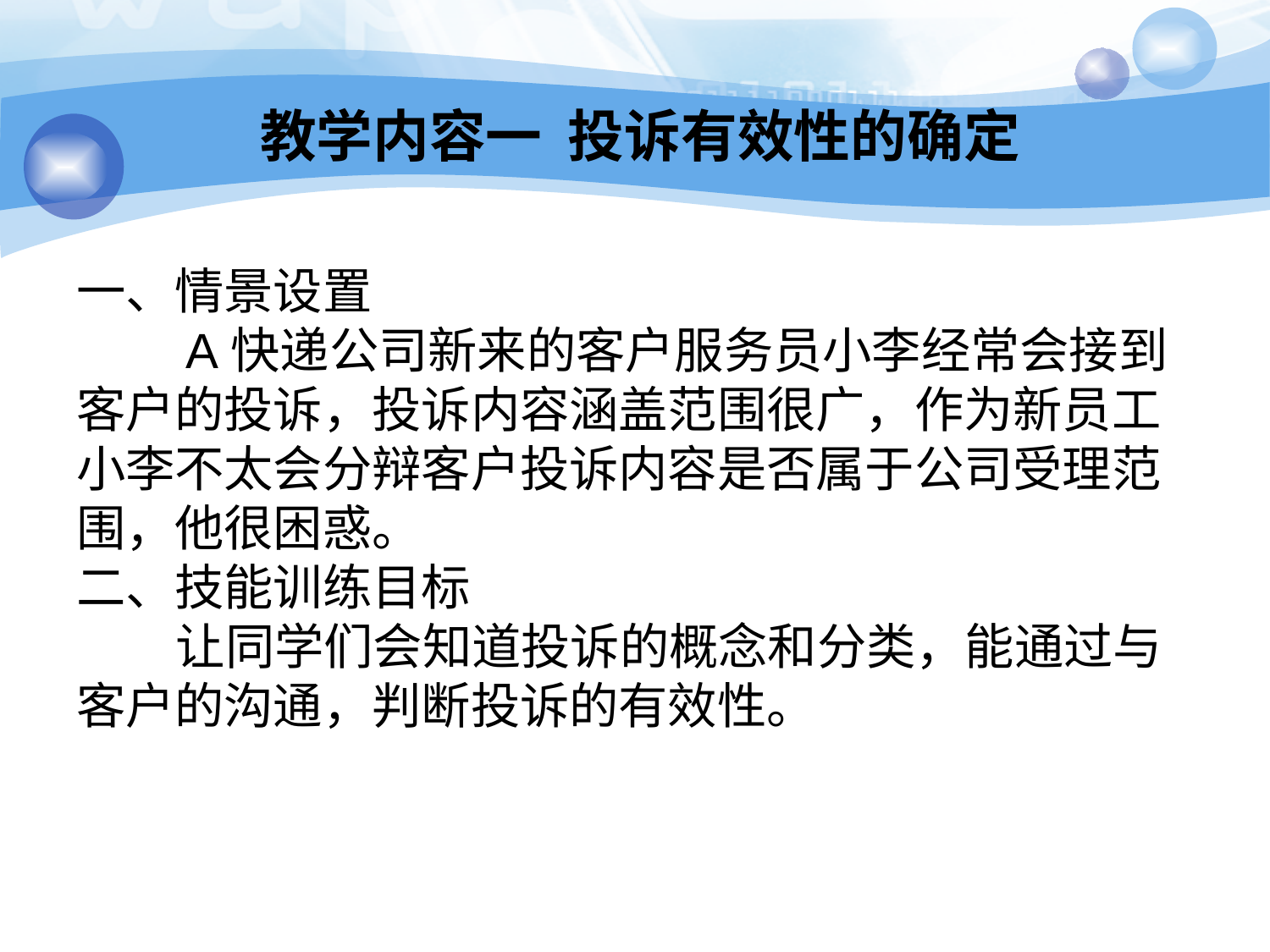

教学内容一  投诉有效性的确定
一、情景设置
        A快递公司新来的客户服务员小李经常会接到客户的投诉，投诉内容涵盖范围很广，作为新员工小李不太会分辩客户投诉内容是否属于公司受理范围，他很困惑。
二、技能训练目标
        让同学们会知道投诉的概念和分类，能通过与客户的沟通，判断投诉的有效性。